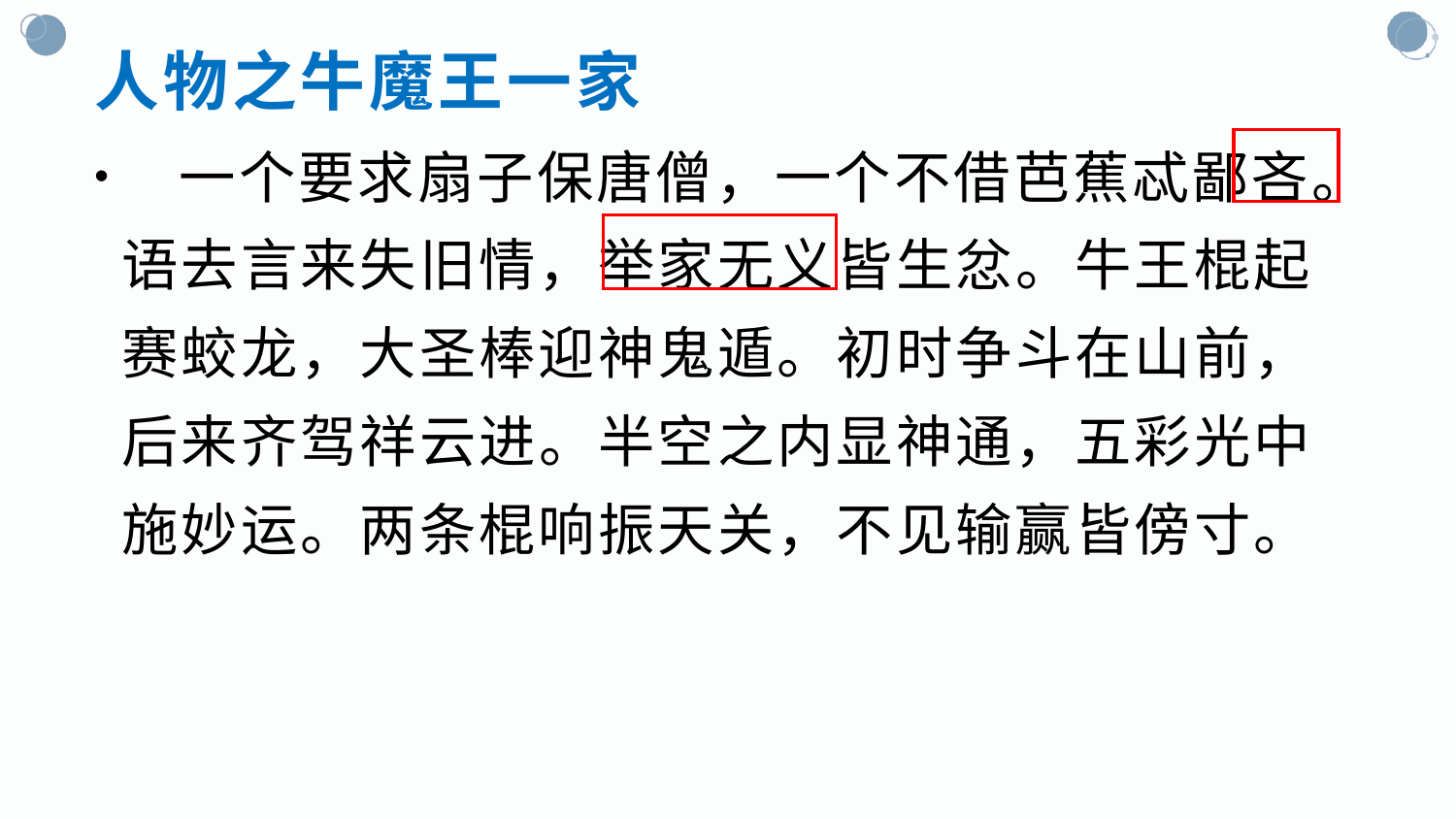

# 人物之牛魔王一家
    一个要求扇子保唐僧，一个不借芭蕉忒鄙吝。语去言来失旧情，举家无义皆生忿。牛王棍起赛蛟龙，大圣棒迎神鬼遁。初时争斗在山前，后来齐驾祥云进。半空之内显神通，五彩光中施妙运。两条棍响振天关，不见输赢皆傍寸。